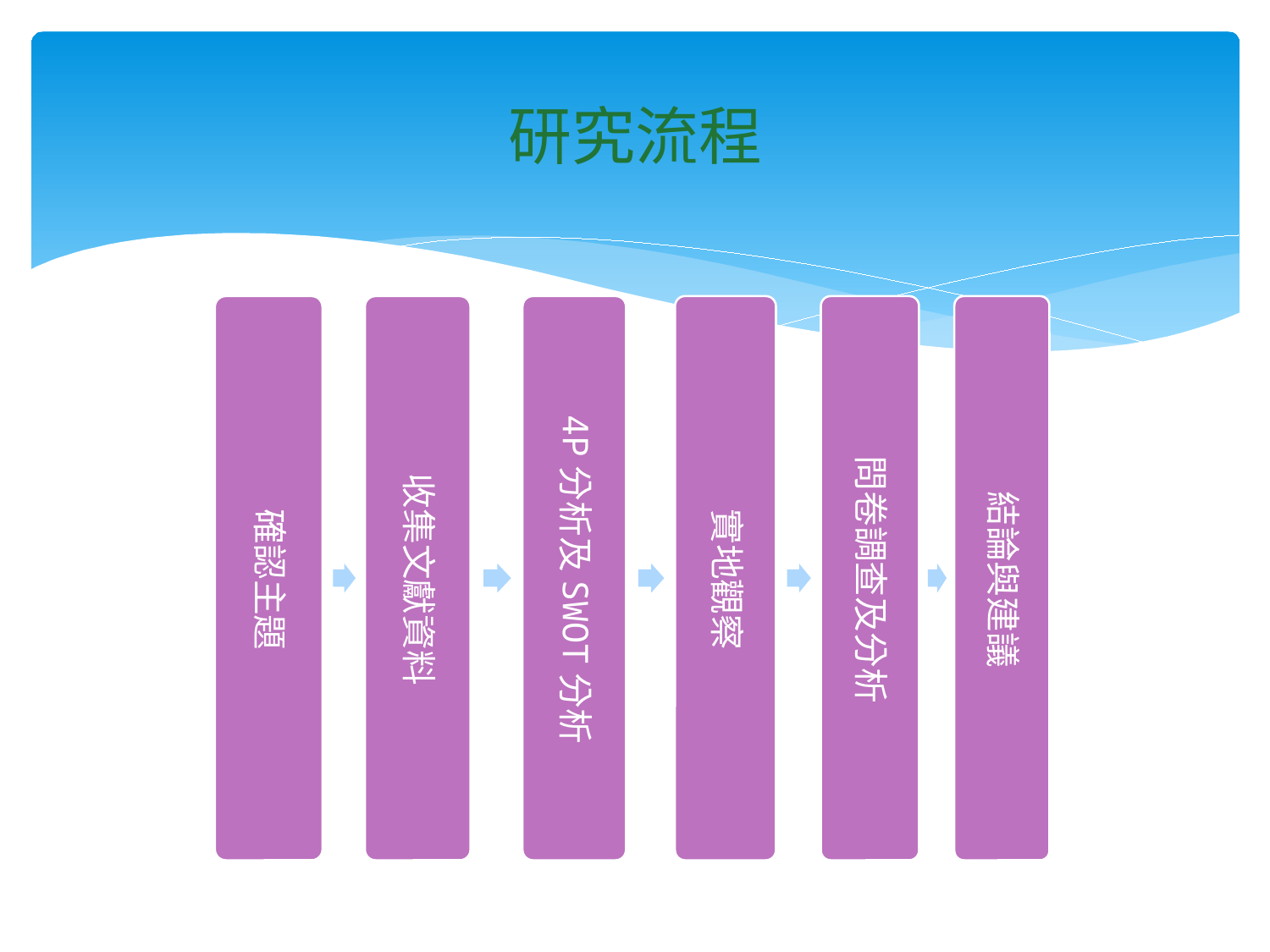

# 研究流程
確認主題

收集文獻資料

4P分析及SWOT分析

實地觀察

問卷調查及分析

結論與建議